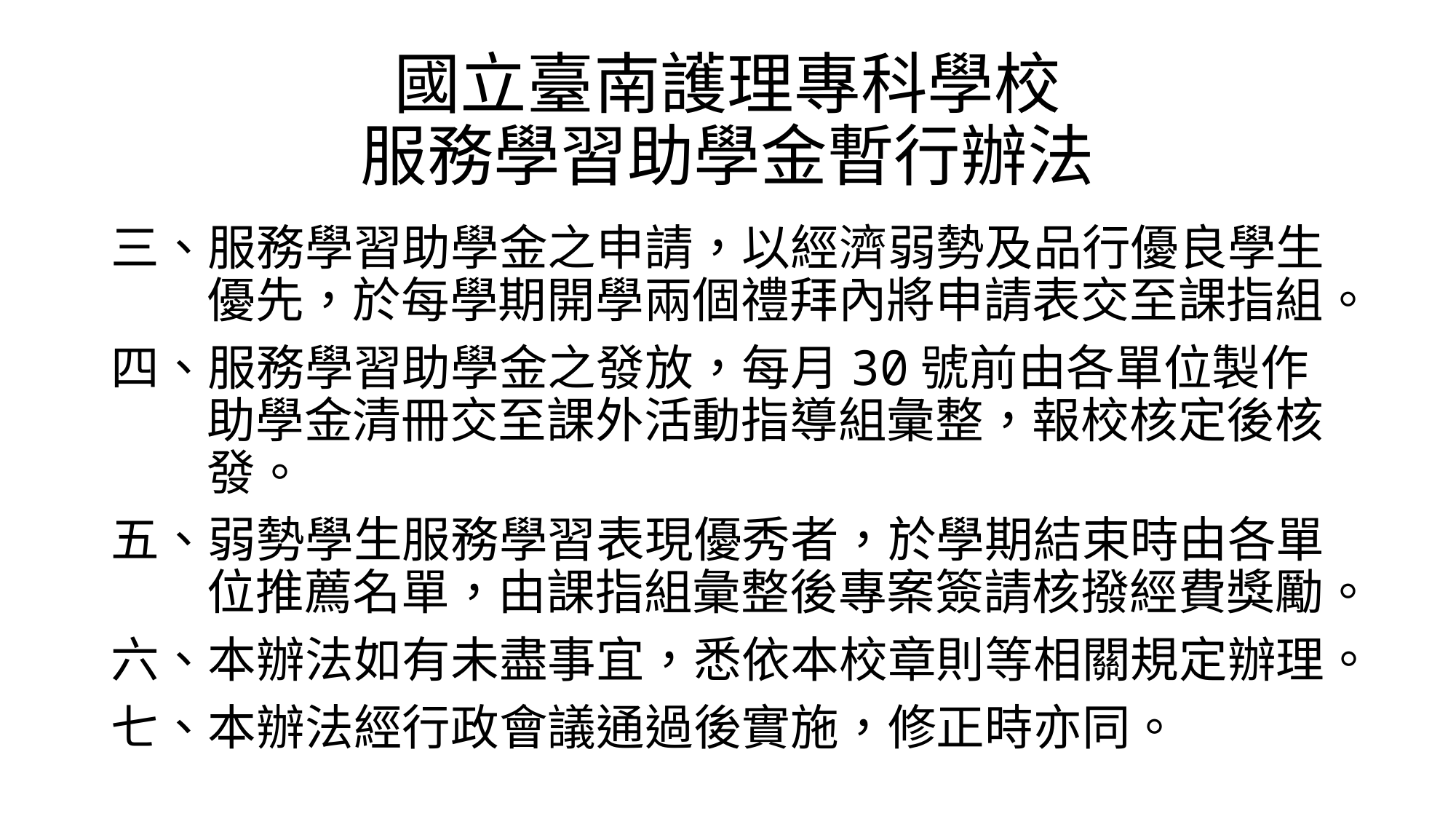

# 國立臺南護理專科學校 服務學習助學金暫行辦法
三、服務學習助學金之申請，以經濟弱勢及品行優良學生優先，於每學期開學兩個禮拜內將申請表交至課指組。
四、服務學習助學金之發放，每月30號前由各單位製作助學金清冊交至課外活動指導組彙整，報校核定後核發。
五、弱勢學生服務學習表現優秀者，於學期結束時由各單位推薦名單，由課指組彙整後專案簽請核撥經費獎勵。
六、本辦法如有未盡事宜，悉依本校章則等相關規定辦理。
七、本辦法經行政會議通過後實施，修正時亦同。